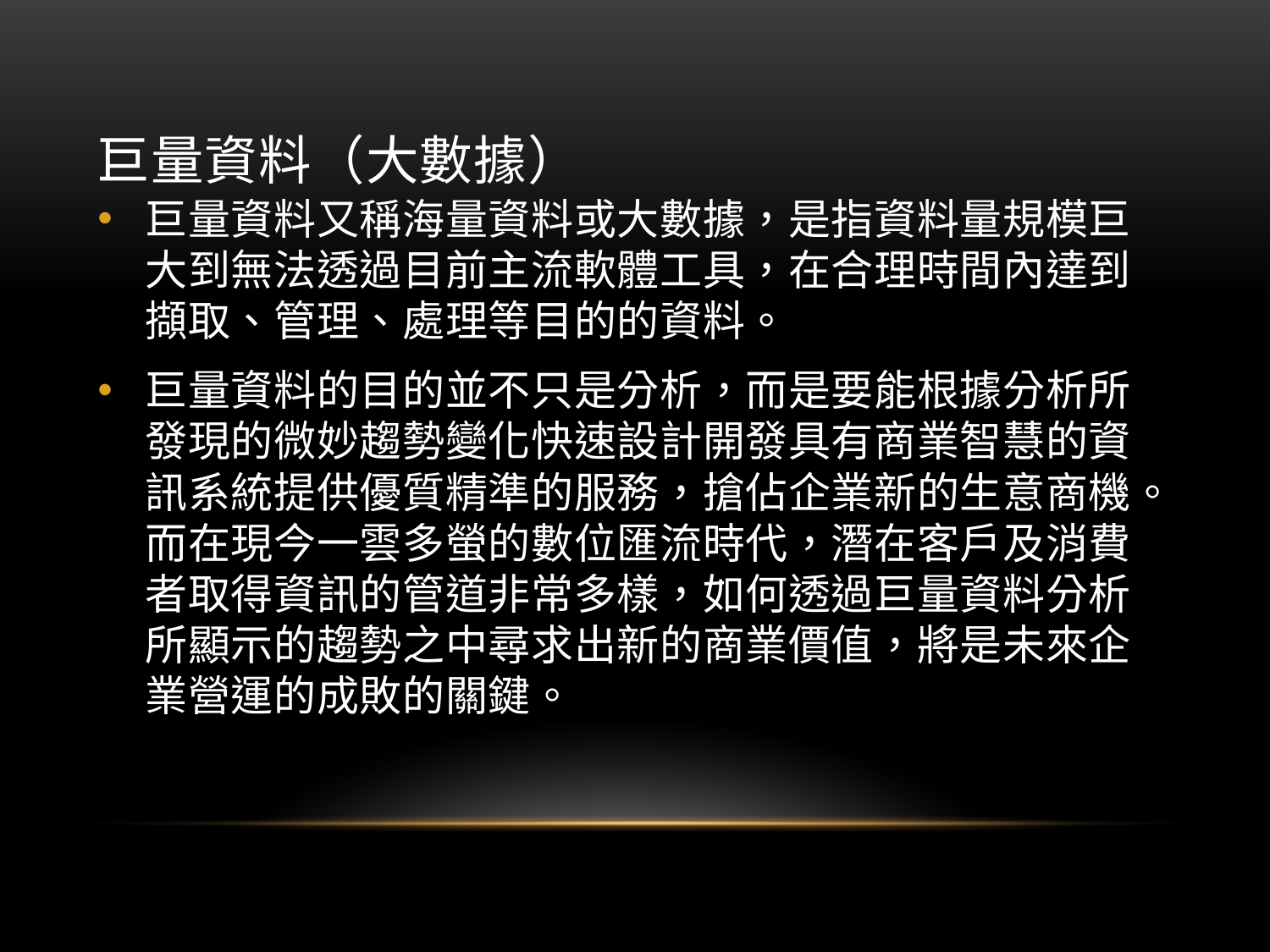

# 巨量資料（大數據）
巨量資料又稱海量資料或大數據，是指資料量規模巨大到無法透過目前主流軟體工具，在合理時間內達到擷取、管理、處理等目的的資料。
巨量資料的目的並不只是分析，而是要能根據分析所發現的微妙趨勢變化快速設計開發具有商業智慧的資訊系統提供優質精準的服務，搶佔企業新的生意商機。而在現今一雲多螢的數位匯流時代，潛在客戶及消費者取得資訊的管道非常多樣，如何透過巨量資料分析所顯示的趨勢之中尋求出新的商業價值，將是未來企業營運的成敗的關鍵。